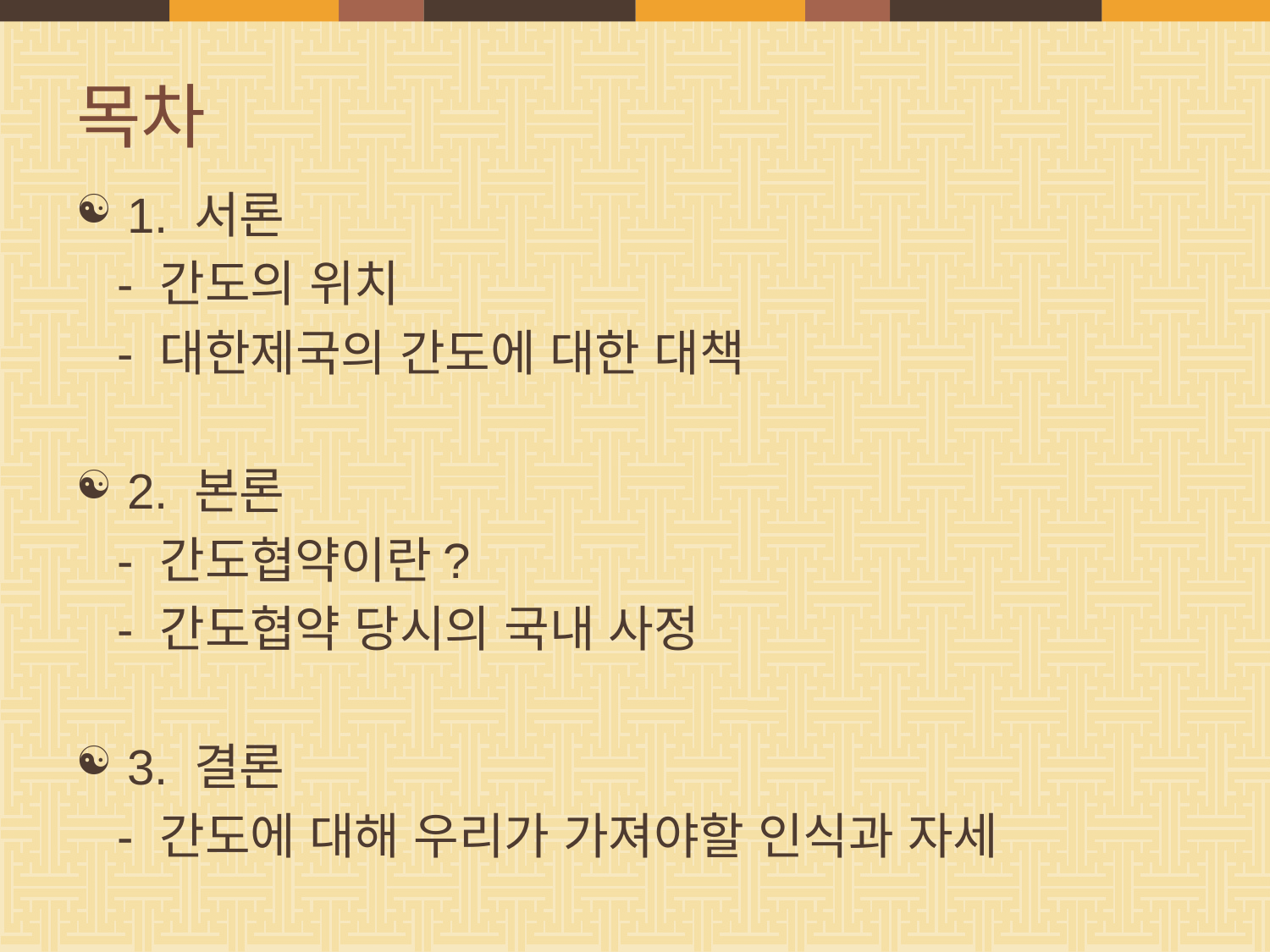

# 목차

1. 서론
   - 간도의 위치
   - 대한제국의 간도에 대한 대책

2. 본론
   - 간도협약이란?
   - 간도협약 당시의 국내 사정

3. 결론
   - 간도에 대해 우리가 가져야할 인식과 자세